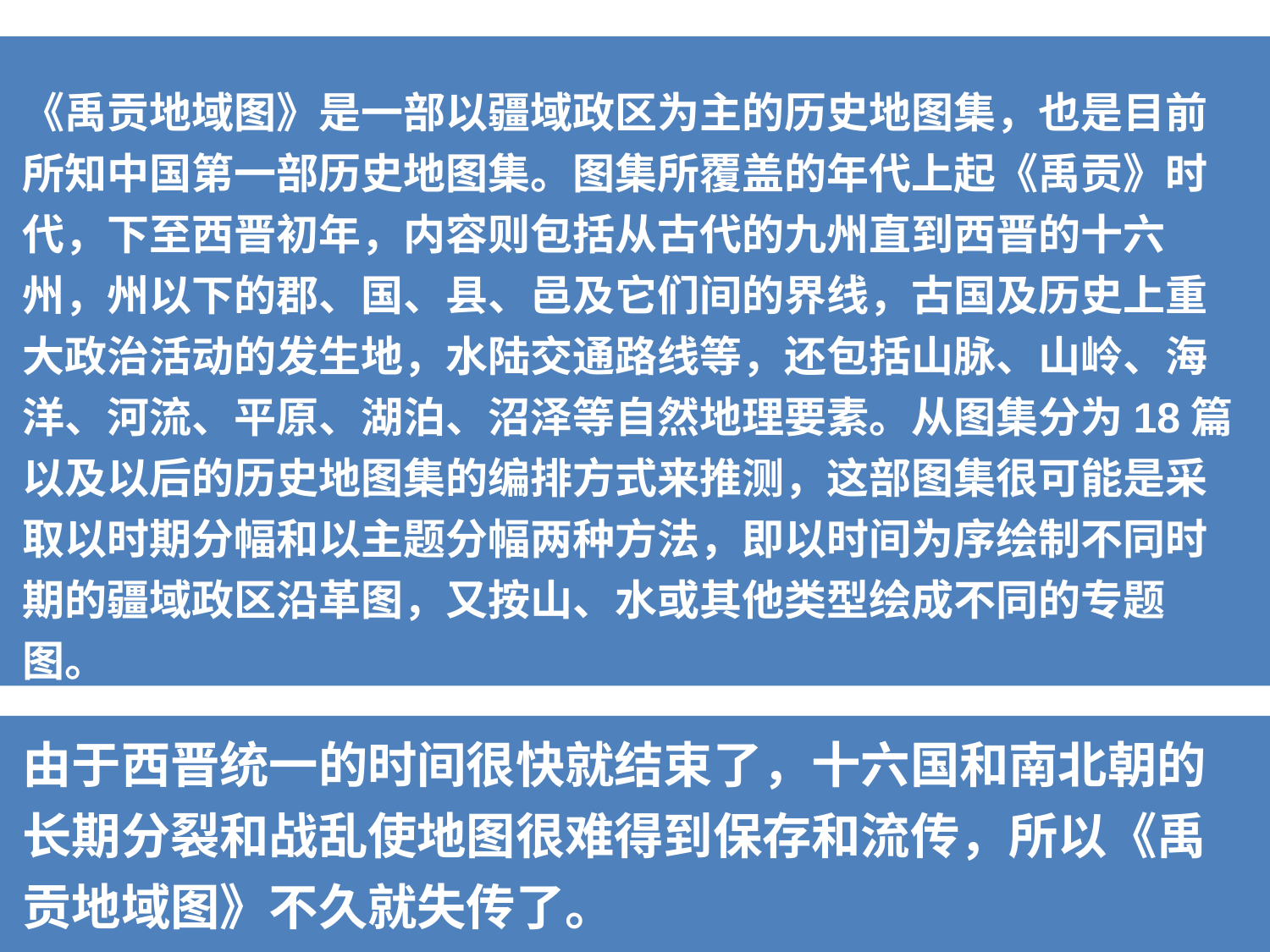

《禹贡地域图》是一部以疆域政区为主的历史地图集，也是目前所知中国第一部历史地图集。图集所覆盖的年代上起《禹贡》时代，下至西晋初年，内容则包括从古代的九州直到西晋的十六州，州以下的郡、国、县、邑及它们间的界线，古国及历史上重大政治活动的发生地，水陆交通路线等，还包括山脉、山岭、海洋、河流、平原、湖泊、沼泽等自然地理要素。从图集分为18篇以及以后的历史地图集的编排方式来推测，这部图集很可能是采取以时期分幅和以主题分幅两种方法，即以时间为序绘制不同时期的疆域政区沿革图，又按山、水或其他类型绘成不同的专题图。

由于西晋统一的时间很快就结束了，十六国和南北朝的长期分裂和战乱使地图很难得到保存和流传，所以《禹贡地域图》不久就失传了。